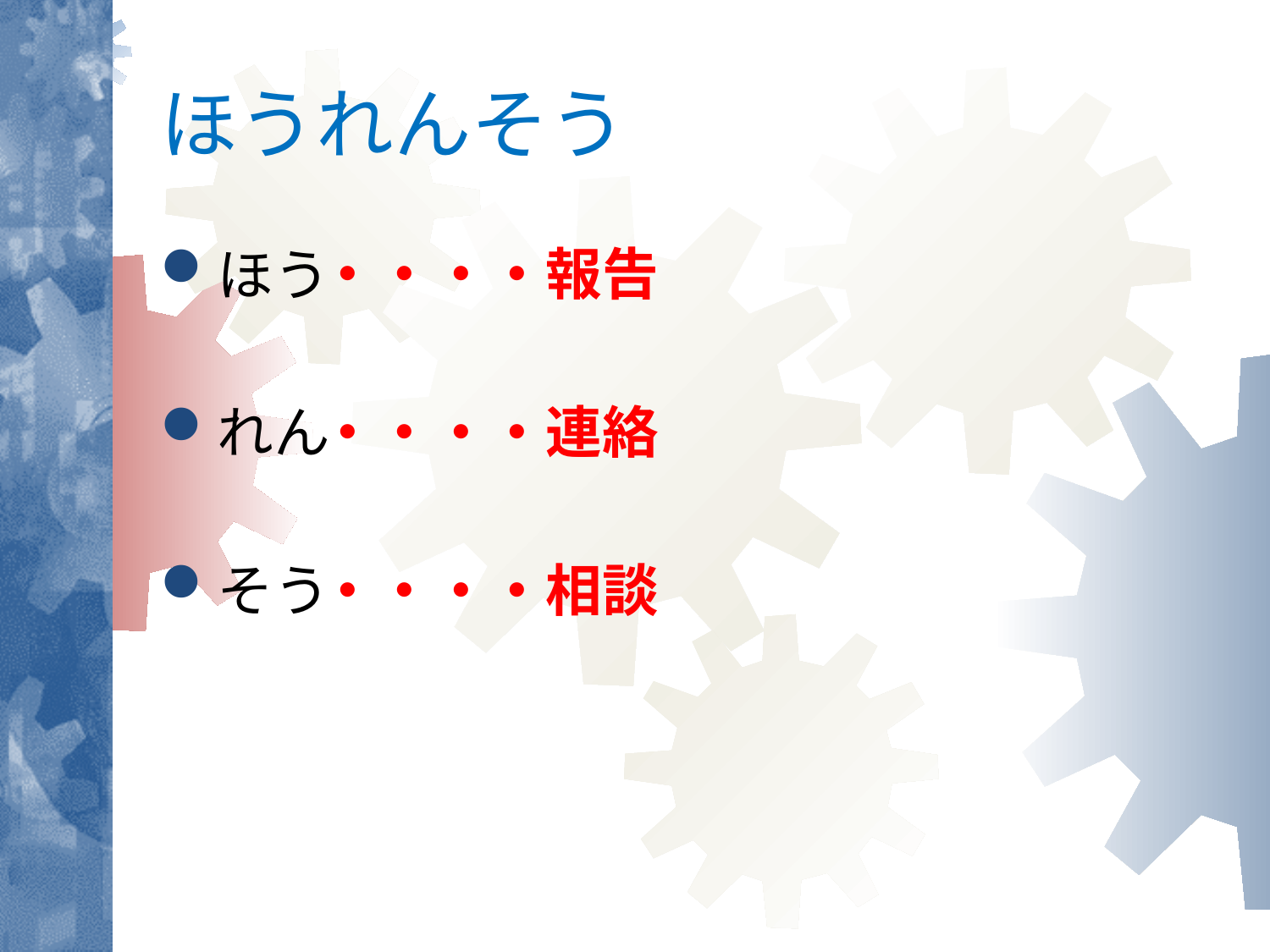

# ほうれんそう
ほう

れん

そう
・・・・報告

・・・・連絡

・・・・相談